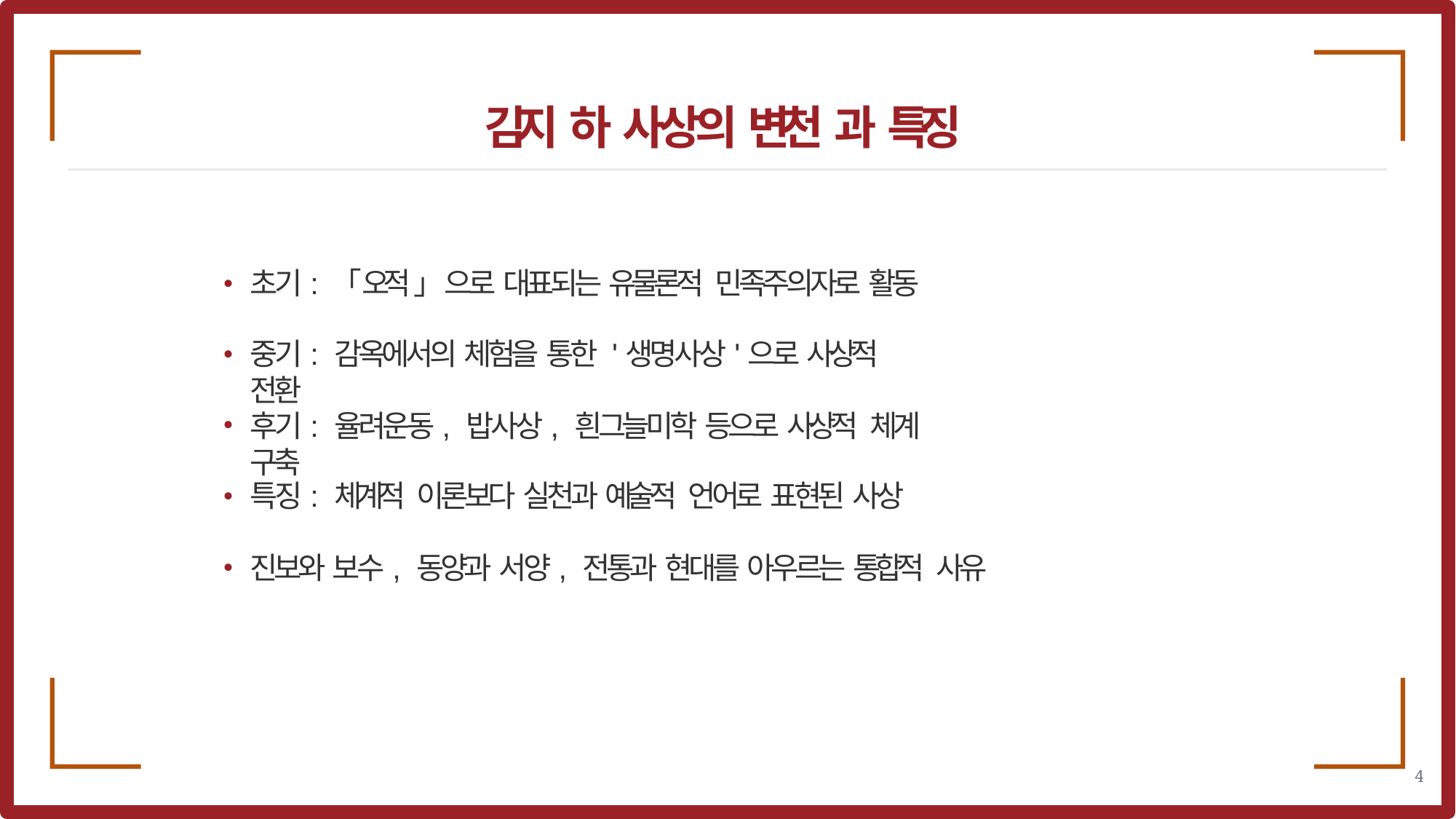

# 김지 하 사상의 변천 과 특징

•
초기: 「오적 」으로 대표되는 유물론적 민족주의자로 활동
•
중기: 감옥에서의 체험을 통한 '생명사상'으로 사상적 전환
후기: 율려운동, 밥사상, 흰그늘미학 등으로 사상적 체계 구축
•
특징: 체계적 이론보다 실천과 예술적 언어로 표현된 사상
•
진보와 보수, 동양과 서양, 전통과 현대를 아우르는 통합적 사유
4